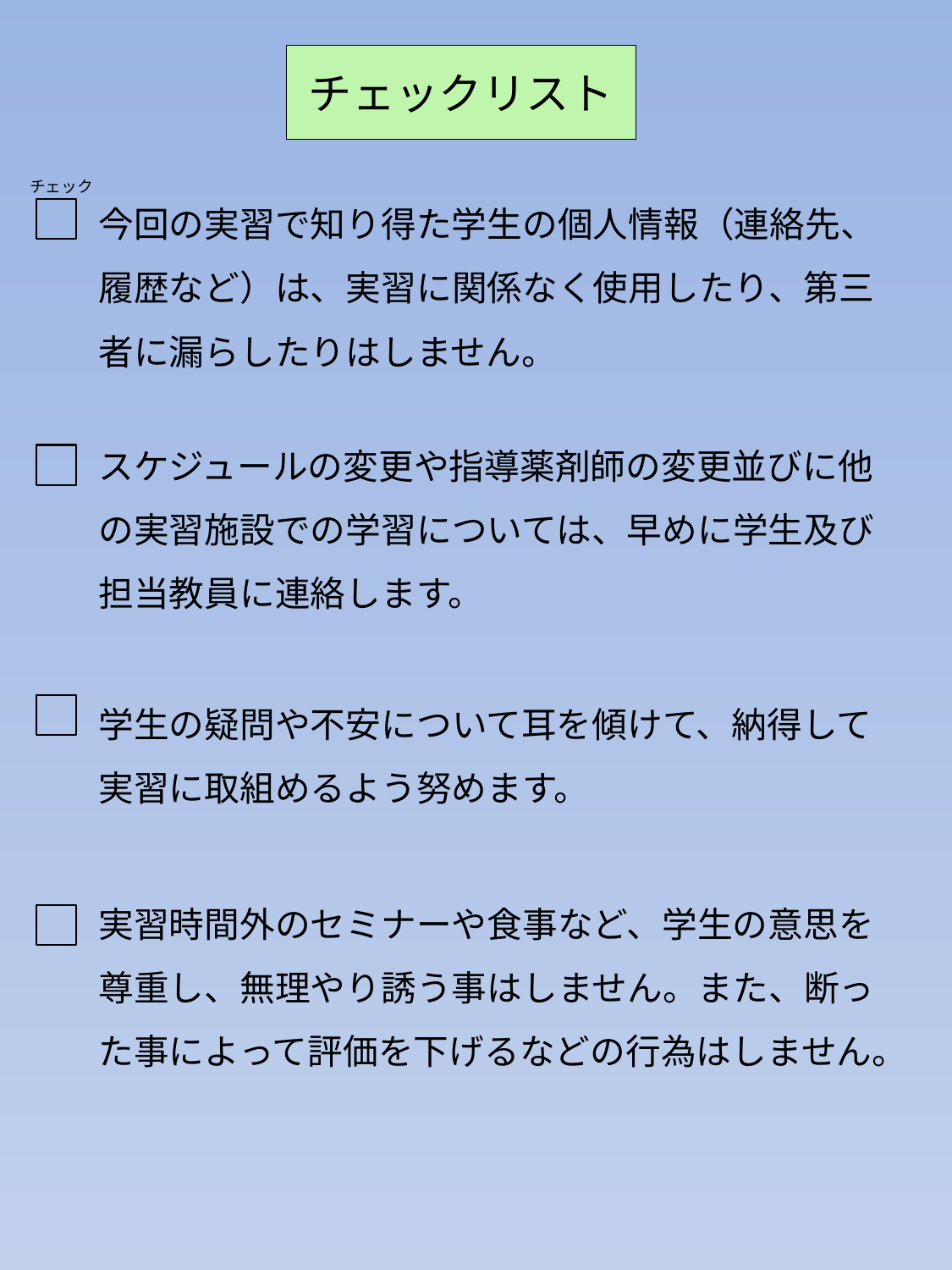

# チェックリスト
今回の実習で知り得た学生の個人情報（連絡先、履歴など）は、実習に関係なく使用したり、第三者に漏らしたりはしません。

チェック

スケジュールの変更や指導薬剤師の変更並びに他の実習施設での学習については、早めに学生及び担当教員に連絡します。

学生の疑問や不安について耳を傾けて、納得して実習に取組めるよう努めます。

実習時間外のセミナーや食事など、学生の意思を尊重し、無理やり誘う事はしません。また、断った事によって評価を下げるなどの行為はしません。